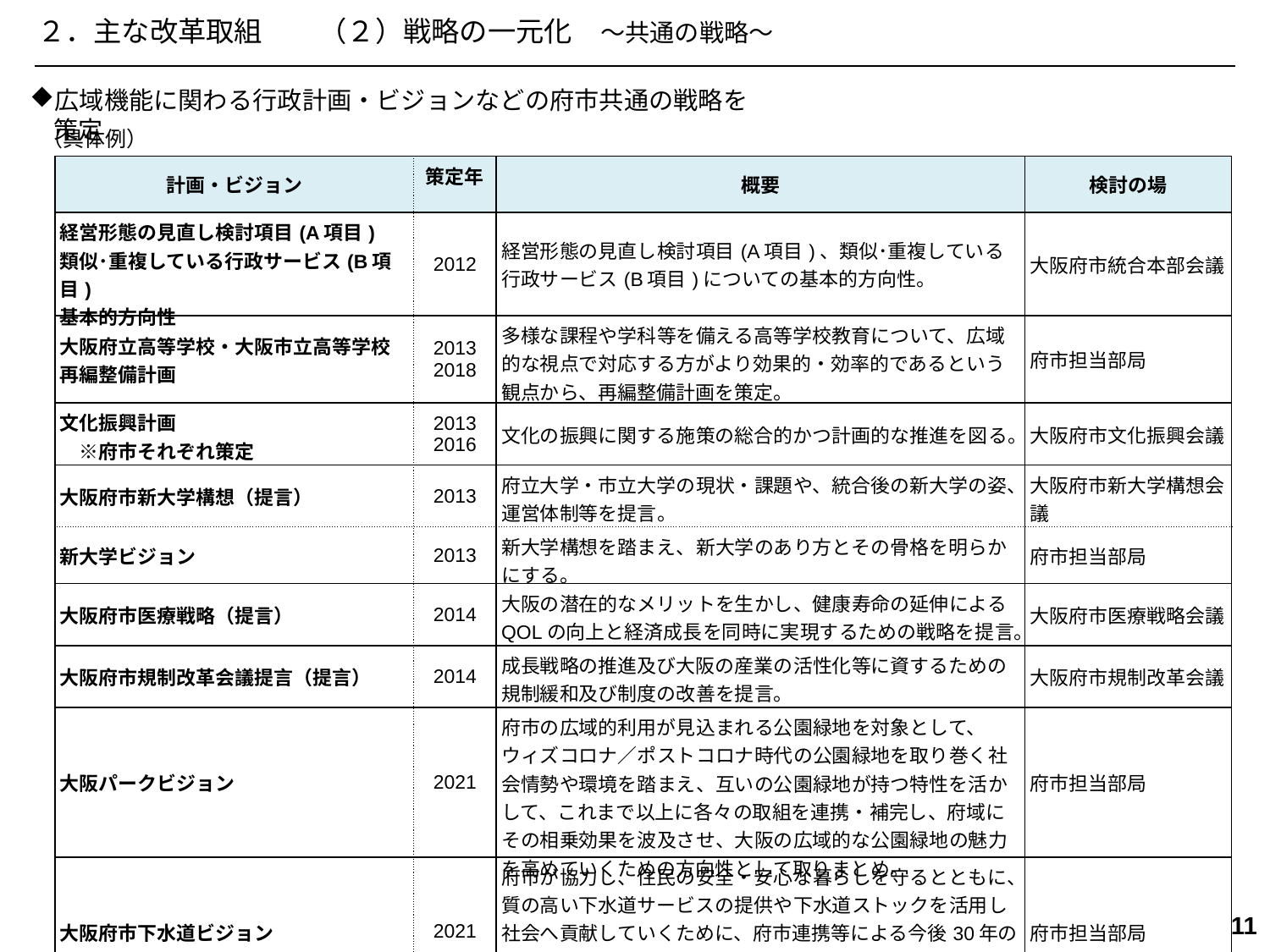

２．主な改革取組　　（２）戦略の一元化　～共通の戦略～
広域機能に関わる行政計画・ビジョンなどの府市共通の戦略を策定
（具体例）
| 計画・ビジョン | 策定年 | 概要 | 検討の場 |
| --- | --- | --- | --- |
| 経営形態の見直し検討項目(A項目) 類似･重複している行政サービス(B項目) 基本的方向性 | 2012 | 経営形態の見直し検討項目(A項目)、類似･重複している行政サービス(B項目)についての基本的方向性。 | 大阪府市統合本部会議 |
| 大阪府立高等学校・大阪市立高等学校再編整備計画 | 2013 2018 | 多様な課程や学科等を備える高等学校教育について、広域的な視点で対応する方がより効果的・効率的であるという観点から、再編整備計画を策定。 | 府市担当部局 |
| 文化振興計画 　※府市それぞれ策定 | 2013 2016 | 文化の振興に関する施策の総合的かつ計画的な推進を図る。 | 大阪府市文化振興会議 |
| 大阪府市新大学構想（提言） | 2013 | 府立大学・市立大学の現状・課題や、統合後の新大学の姿、運営体制等を提言。 | 大阪府市新大学構想会議 |
| 新大学ビジョン | 2013 | 新大学構想を踏まえ、新大学のあり方とその骨格を明らかにする。 | 府市担当部局 |
| 大阪府市医療戦略（提言） | 2014 | 大阪の潜在的なメリットを生かし、健康寿命の延伸によるQOLの向上と経済成⻑を同時に実現するための戦略を提言。 | 大阪府市医療戦略会議 |
| 大阪府市規制改革会議提言（提言） | 2014 | 成長戦略の推進及び大阪の産業の活性化等に資するための規制緩和及び制度の改善を提言。 | 大阪府市規制改革会議 |
| 大阪パークビジョン | 2021 | 府市の広域的利用が見込まれる公園緑地を対象として、ウィズコロナ／ポストコロナ時代の公園緑地を取り巻く社会情勢や環境を踏まえ、互いの公園緑地が持つ特性を活かして、これまで以上に各々の取組を連携・補完し、府域にその相乗効果を波及させ、大阪の広域的な公園緑地の魅力を高めていくための方向性として取りまとめ。 | 府市担当部局 |
| 大阪府市下水道ビジョン | 2021 | 府市が協力し、住民の安全・安心な暮らしを守るとともに、質の高い下水道サービスの提供や下水道ストックを活用し社会へ貢献していくために、府市連携等による今後30年の下水道事業実施の方向性をビジョンとして定め、府市下水道が更に発展するとともに、府内市町村下水道の持続性確保に貢献して、府域全体の下水道事業の発展をめざす。 | 府市担当部局 |
11